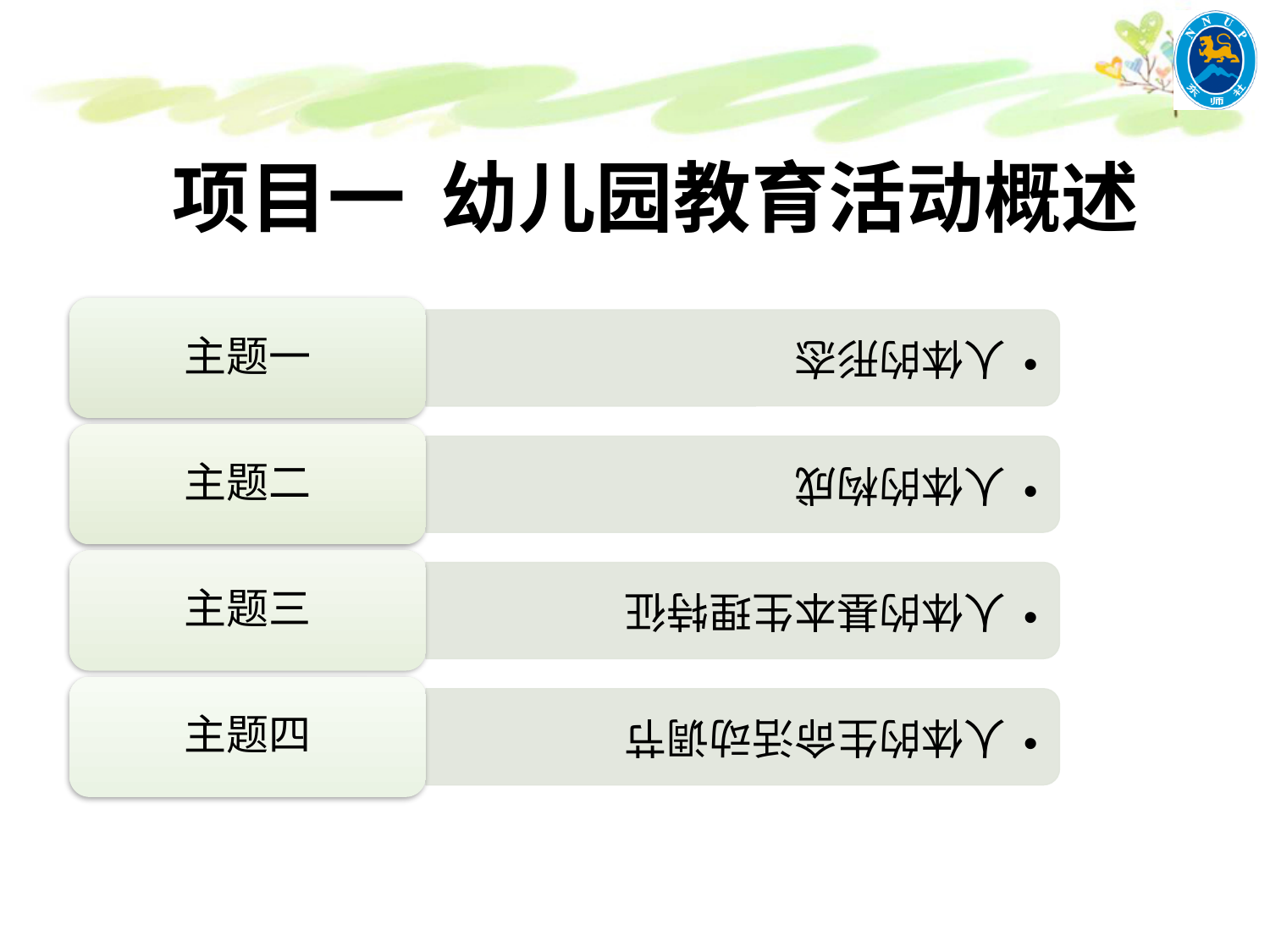

项目一  幼儿园教育活动概述
人体的形态
主题一
人体的构成
主题二
人体的基本生理特征
主题三
人体的生命活动调节
主题四